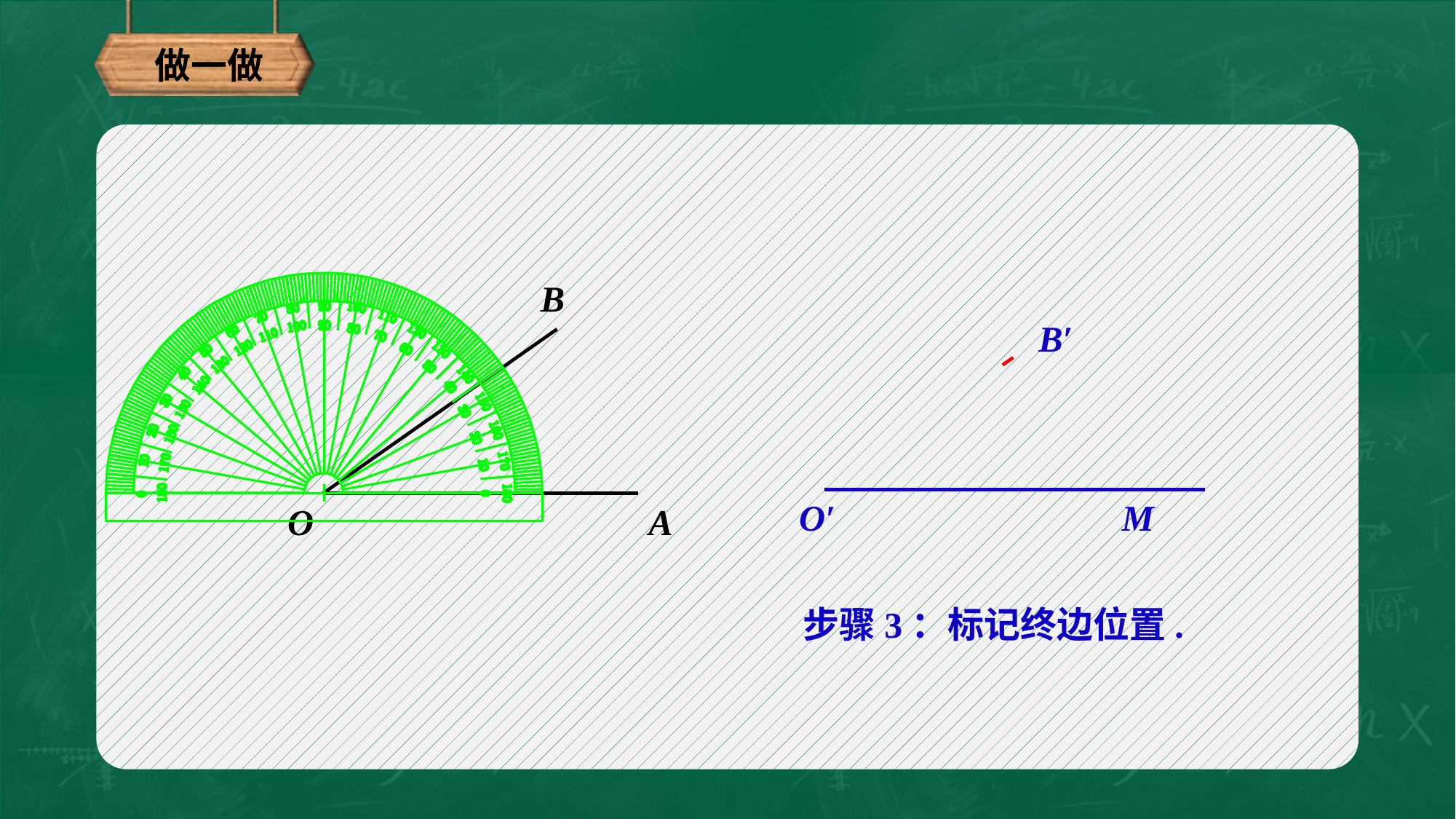

做一做
B
O
A

B′
O′
M
步骤3：标记终边位置.